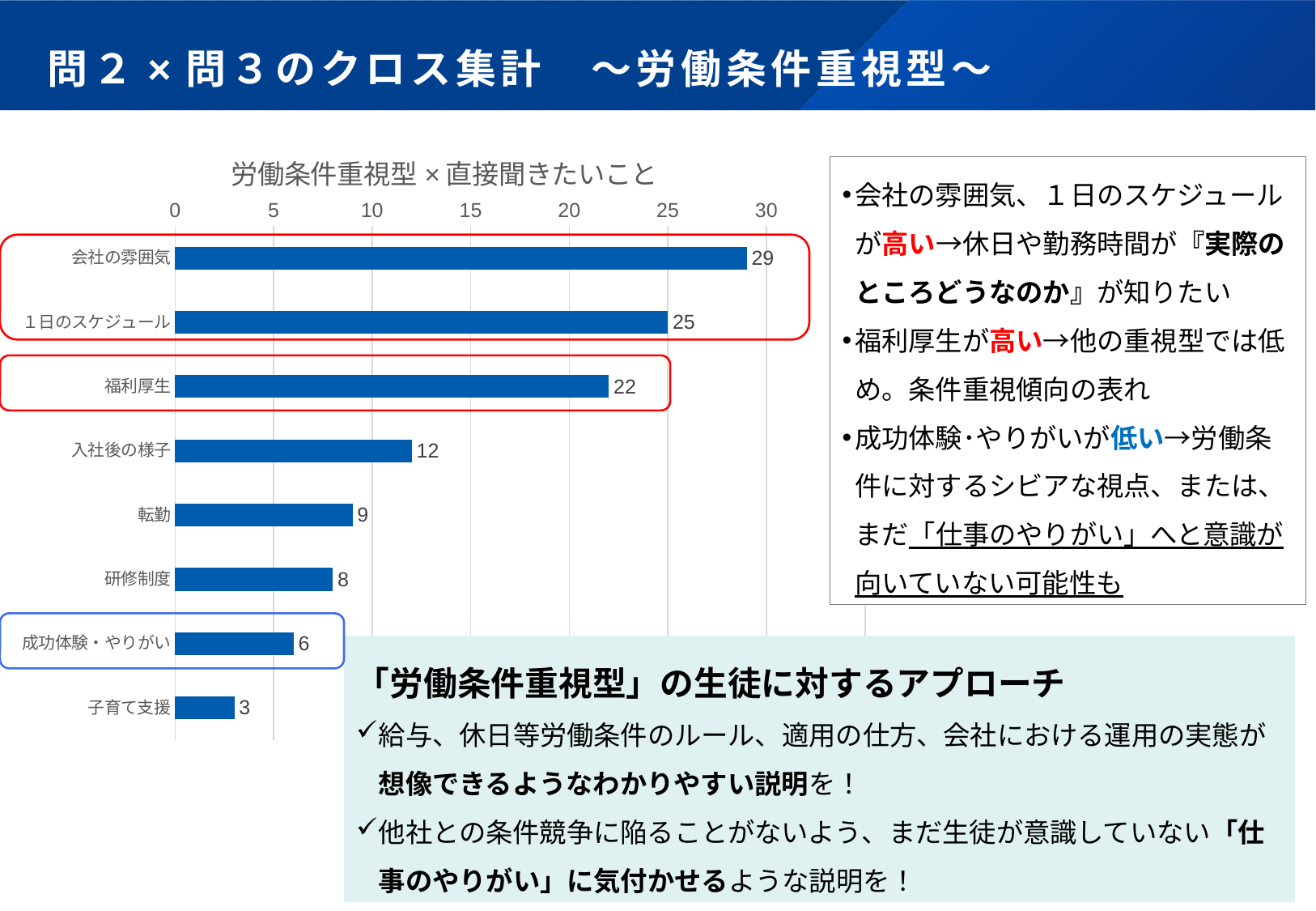

# 問２×問３のクロス集計　～労働条件重視型～

### Chart: 労働条件重視型×直接聞きたいこと

| Category | 企業の担当者から直接聞きたいこと |
|---|---|
| 会社の雰囲気 | 29.0 |
| １日のスケジュール | 25.0 |
| 福利厚生 | 22.0 |
| 入社後の様子 | 12.0 |
| 転勤 | 9.0 |
| 研修制度 | 8.0 |
| 成功体験・やりがい | 6.0 |
| 子育て支援 | 3.0 |
会社の雰囲気、１日のスケジュールが高い→休日や勤務時間が『実際のところどうなのか』が知りたい
福利厚生が高い→他の重視型では低め。条件重視傾向の表れ
成功体験･やりがいが低い→労働条件に対するシビアな視点、または、まだ「仕事のやりがい」へと意識が向いていない可能性も

「労働条件重視型」の生徒に対するアプローチ
給与、休日等労働条件のルール、適用の仕方、会社における運用の実態が想像できるようなわかりやすい説明を！
他社との条件競争に陥ることがないよう、まだ生徒が意識していない「仕事のやりがい」に気付かせるような説明を！
8